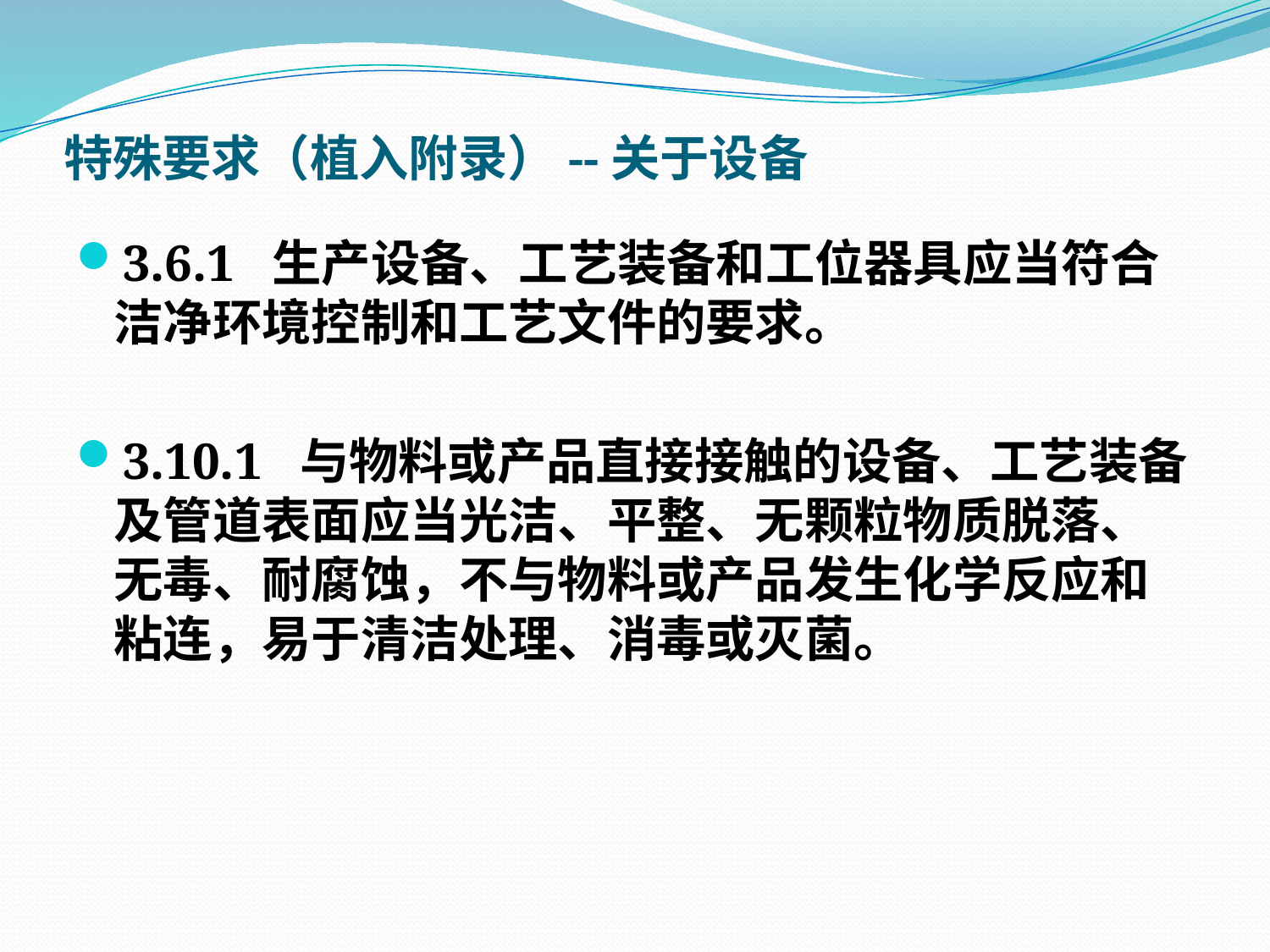

# 特殊要求（植入附录）--关于设备
3.6.1  生产设备、工艺装备和工位器具应当符合洁净环境控制和工艺文件的要求。

3.10.1  与物料或产品直接接触的设备、工艺装备及管道表面应当光洁、平整、无颗粒物质脱落、无毒、耐腐蚀，不与物料或产品发生化学反应和粘连，易于清洁处理、消毒或灭菌。